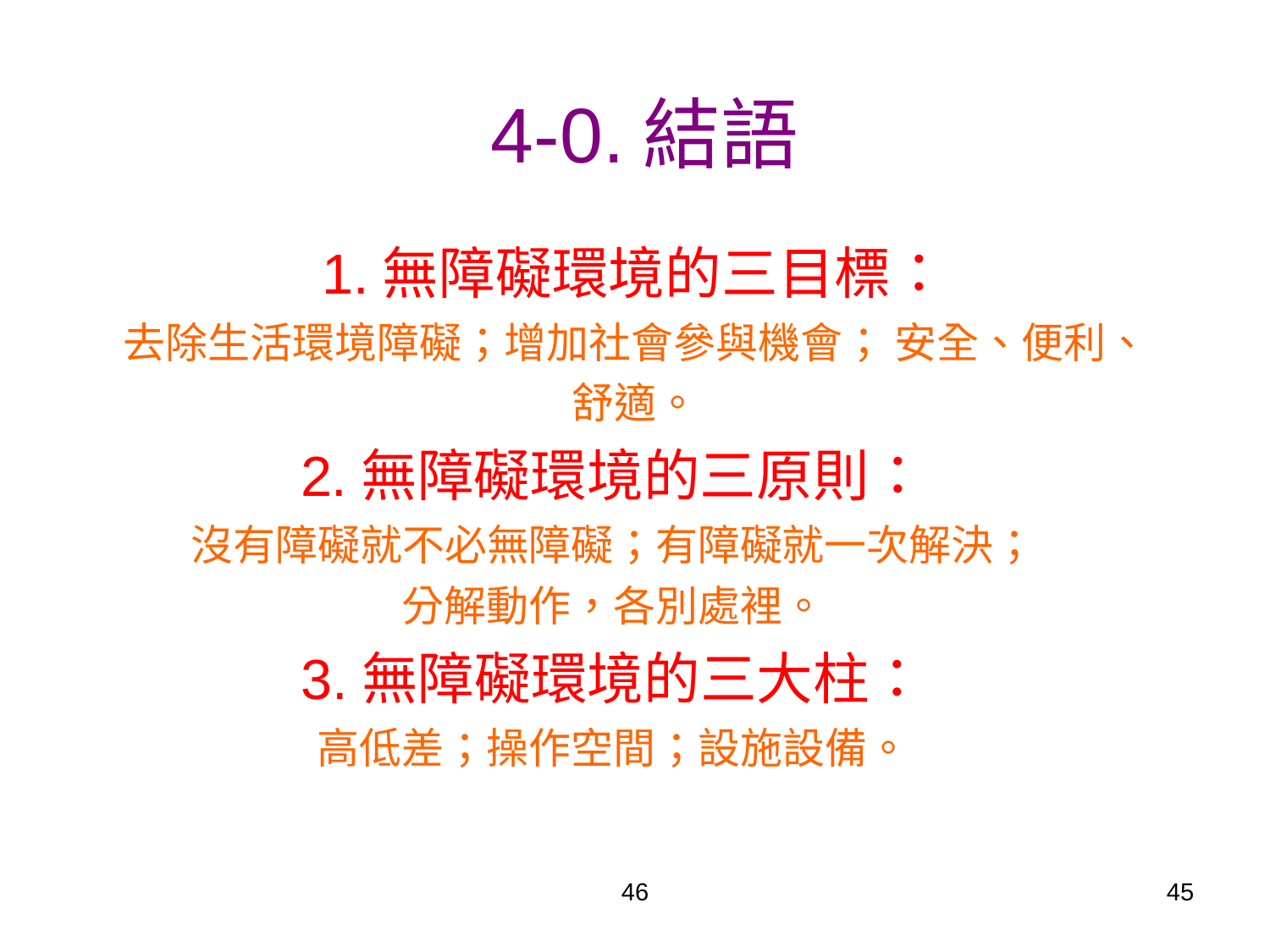

# 4-0.結語
1.無障礙環境的三目標：
去除生活環境障礙；增加社會參與機會； 安全、便利、舒適。
2.無障礙環境的三原則：
沒有障礙就不必無障礙；有障礙就一次解決；
分解動作，各別處裡。
3.無障礙環境的三大柱：
高低差；操作空間；設施設備。
46
45